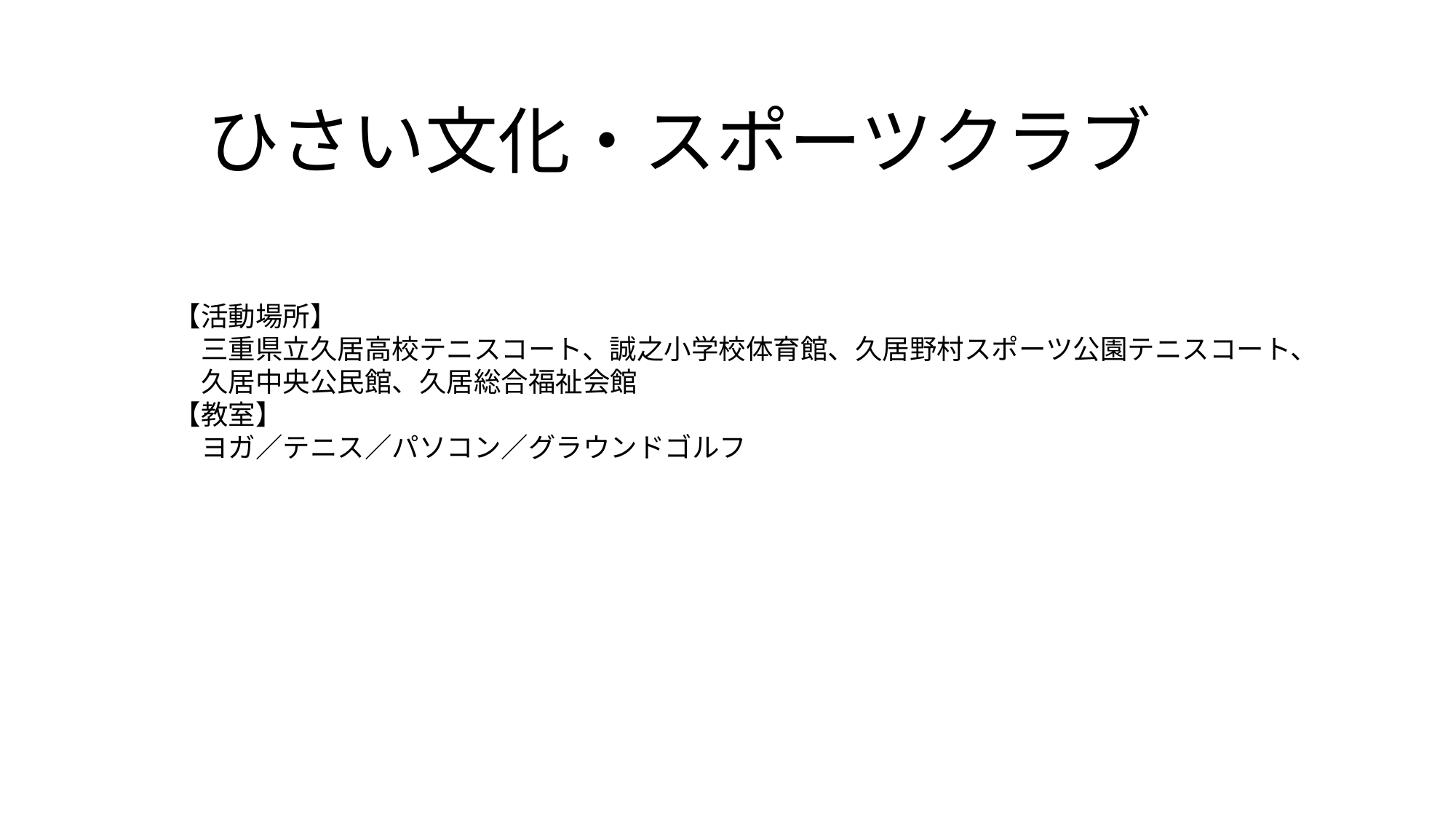

ひさい文化・スポーツクラブ
【活動場所】
　三重県立久居高校テニスコート、誠之小学校体育館、久居野村スポーツ公園テニスコート、
　久居中央公民館、久居総合福祉会館
【教室】
　ヨガ／テニス／パソコン／グラウンドゴルフ